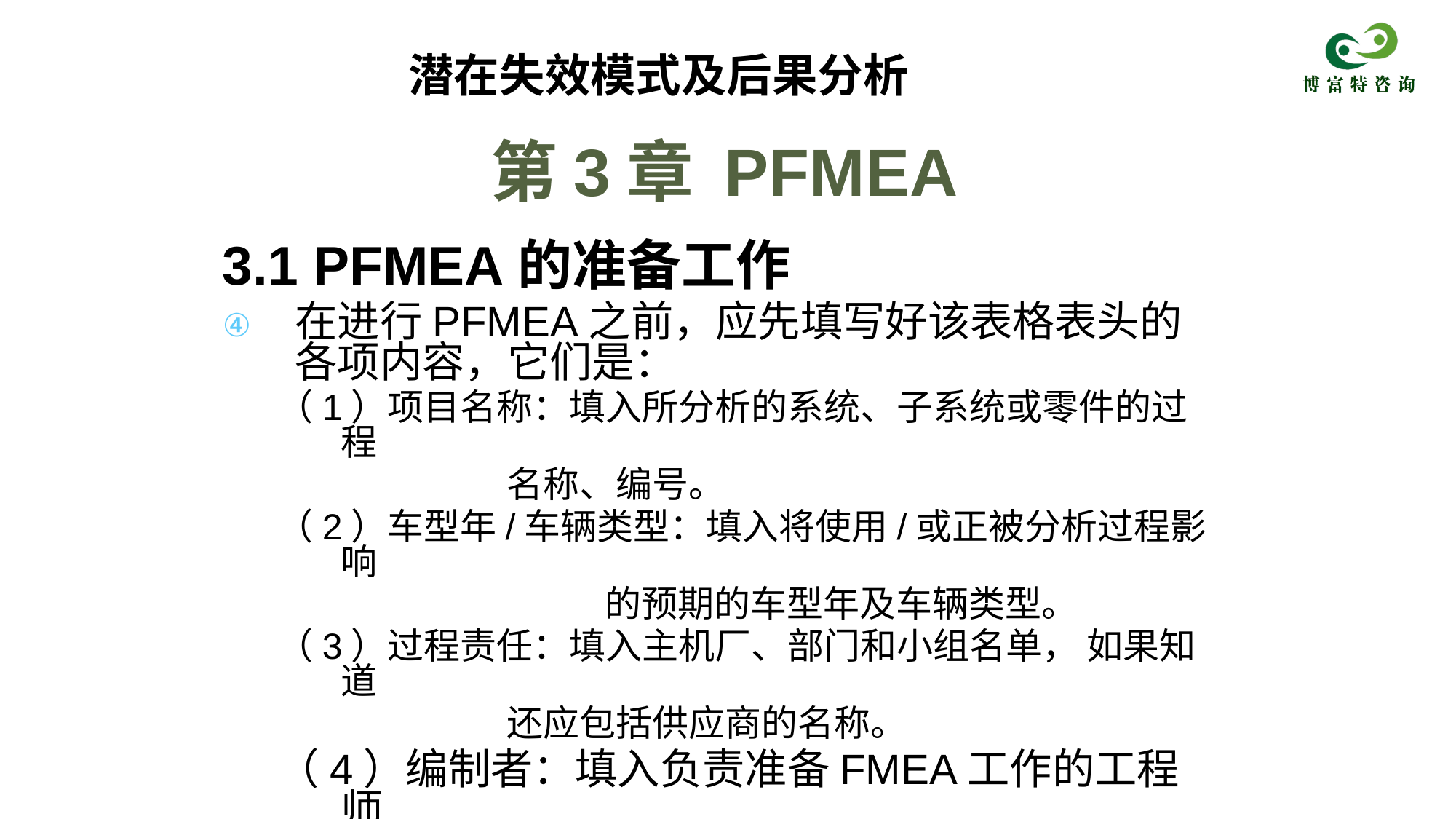

潜在失效模式及后果分析
# 第3章 PFMEA
3.1 PFMEA的准备工作
在进行PFMEA之前，应先填写好该表格表头的各项内容，它们是：
（1）项目名称：填入所分析的系统、子系统或零件的过程
                           名称、编号。
（2）车型年/车辆类型：填入将使用/或正被分析过程影响
                                       的预期的车型年及车辆类型。
（3）过程责任：填入主机厂、部门和小组名单， 如果知道
                           还应包括供应商的名称。
（4）编制者：填入负责准备FMEA工作的工程师
                        的姓名、电话和所在公司名称。

33